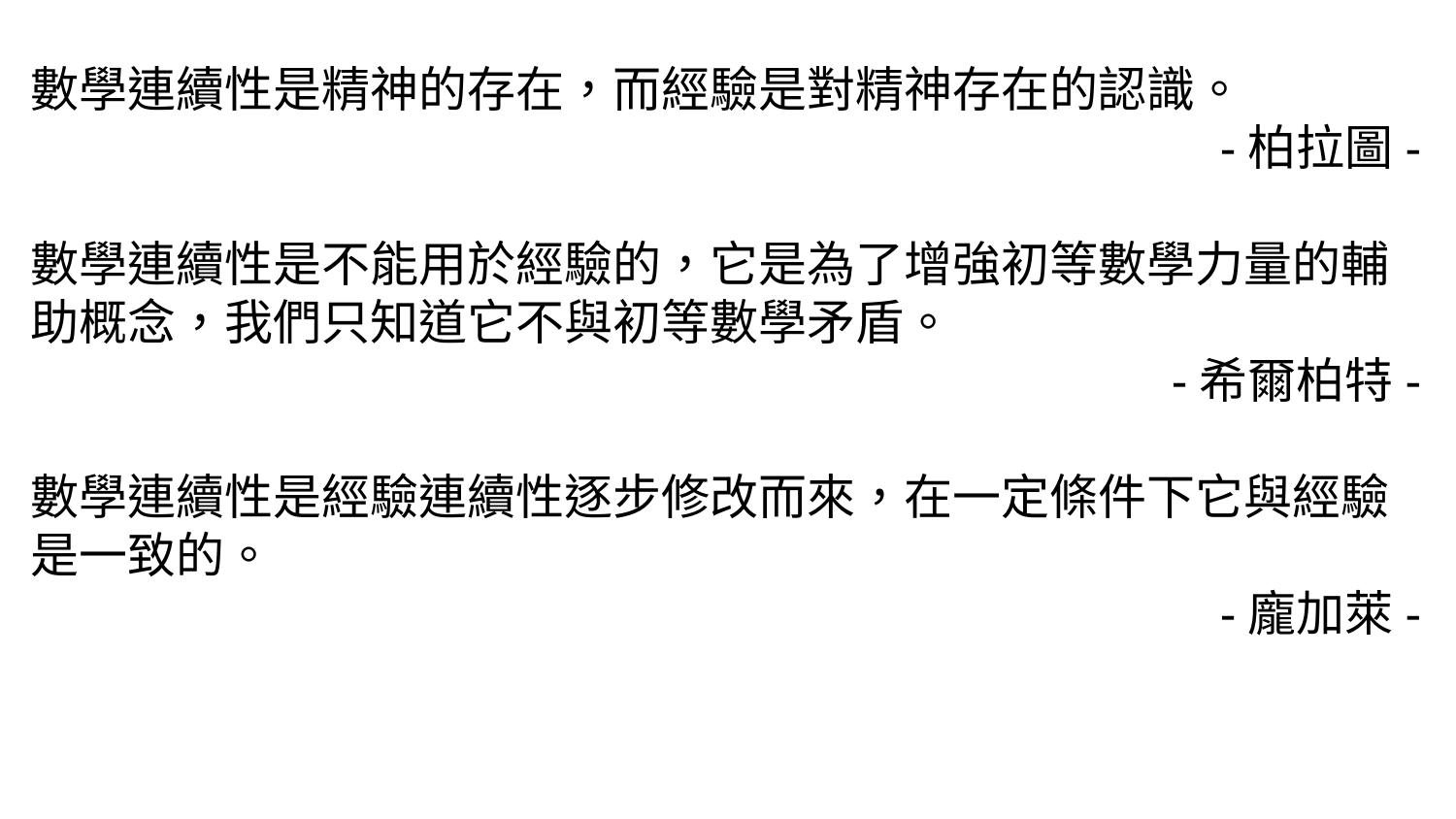

數學連續性是精神的存在，而經驗是對精神存在的認識。
-柏拉圖-

數學連續性是不能用於經驗的，它是為了增強初等數學力量的輔助概念，我們只知道它不與初等數學矛盾。
-希爾柏特-

數學連續性是經驗連續性逐步修改而來，在一定條件下它與經驗是一致的。
-龐加萊-